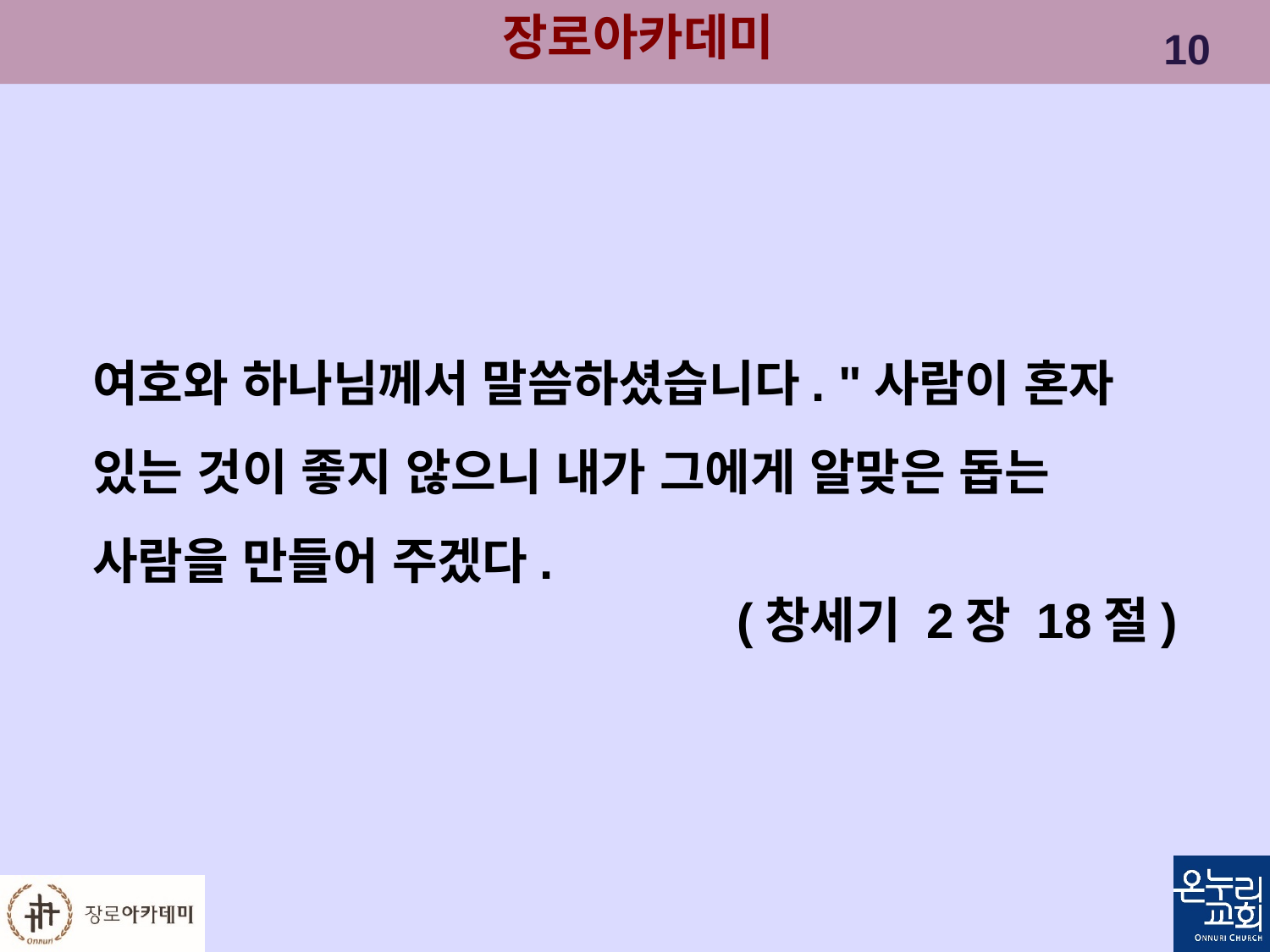

여호와 하나님께서 말씀하셨습니다. "사람이 혼자 있는 것이 좋지 않으니 내가 그에게 알맞은 돕는 사람을 만들어 주겠다.
(창세기 2장 18절)